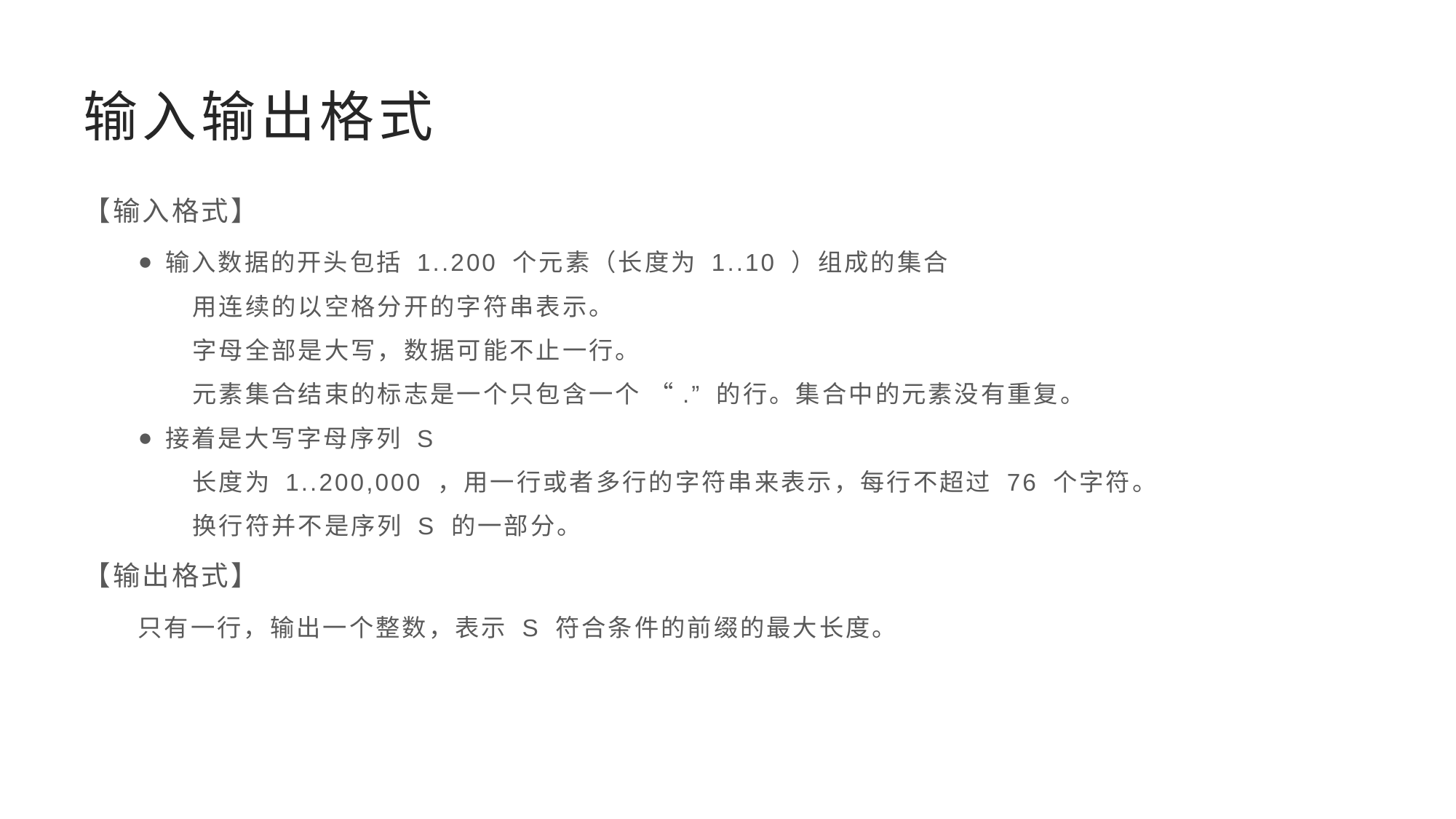

# 输入输出格式
【输入格式】
输入数据的开头包括 1..200 个元素（长度为 1..10 ）组成的集合
用连续的以空格分开的字符串表示。
字母全部是大写，数据可能不止一行。
元素集合结束的标志是一个只包含一个 “.” 的行。集合中的元素没有重复。
接着是大写字母序列 S
长度为 1..200,000 ，用一行或者多行的字符串来表示，每行不超过 76 个字符。
换行符并不是序列 S 的一部分。
【输出格式】
只有一行，输出一个整数，表示 S 符合条件的前缀的最大长度。